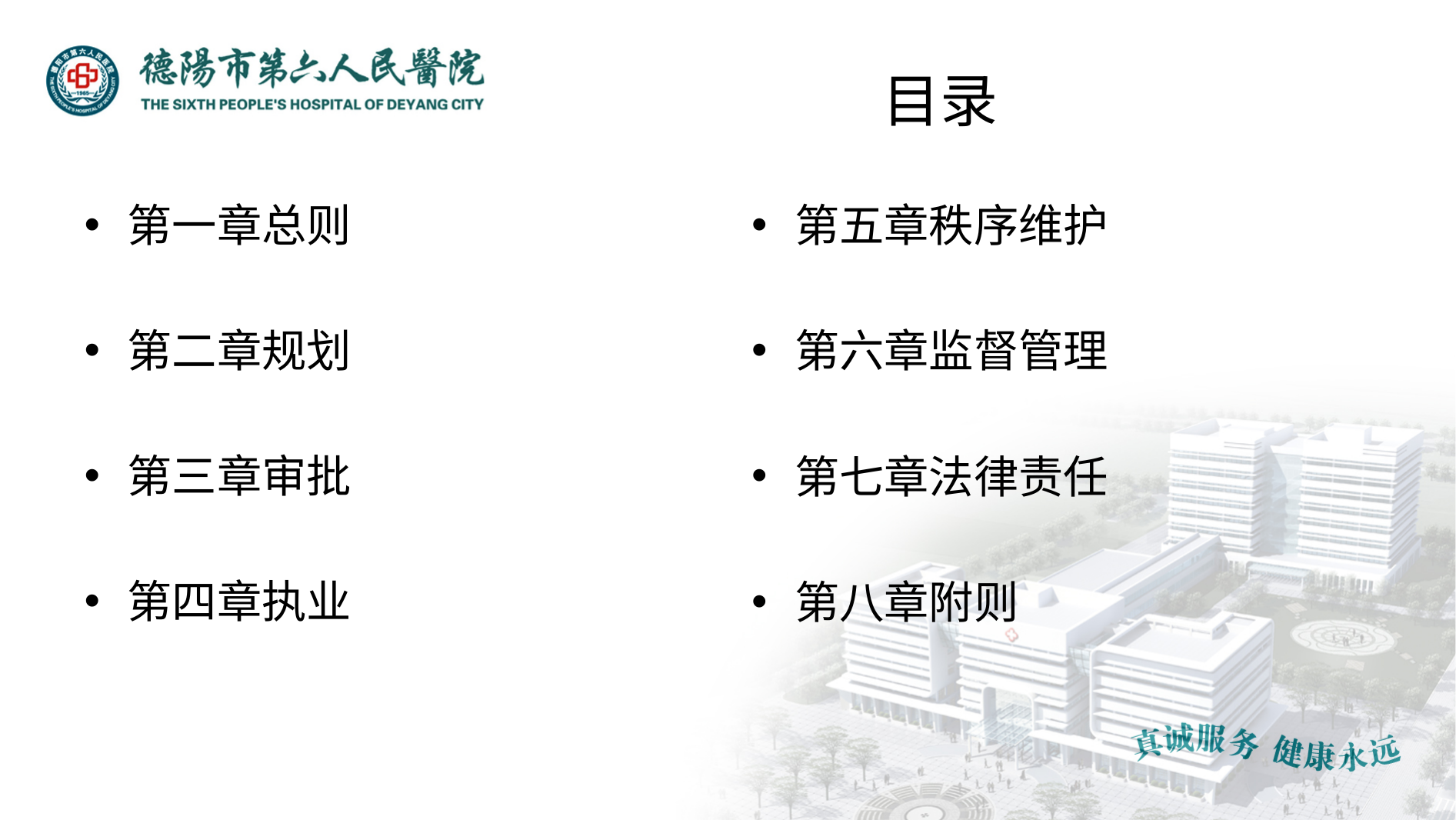

# 目录
第一章总则

第二章规划

第三章审批

第四章执业

第五章秩序维护

第六章监督管理

第七章法律责任

第八章附则